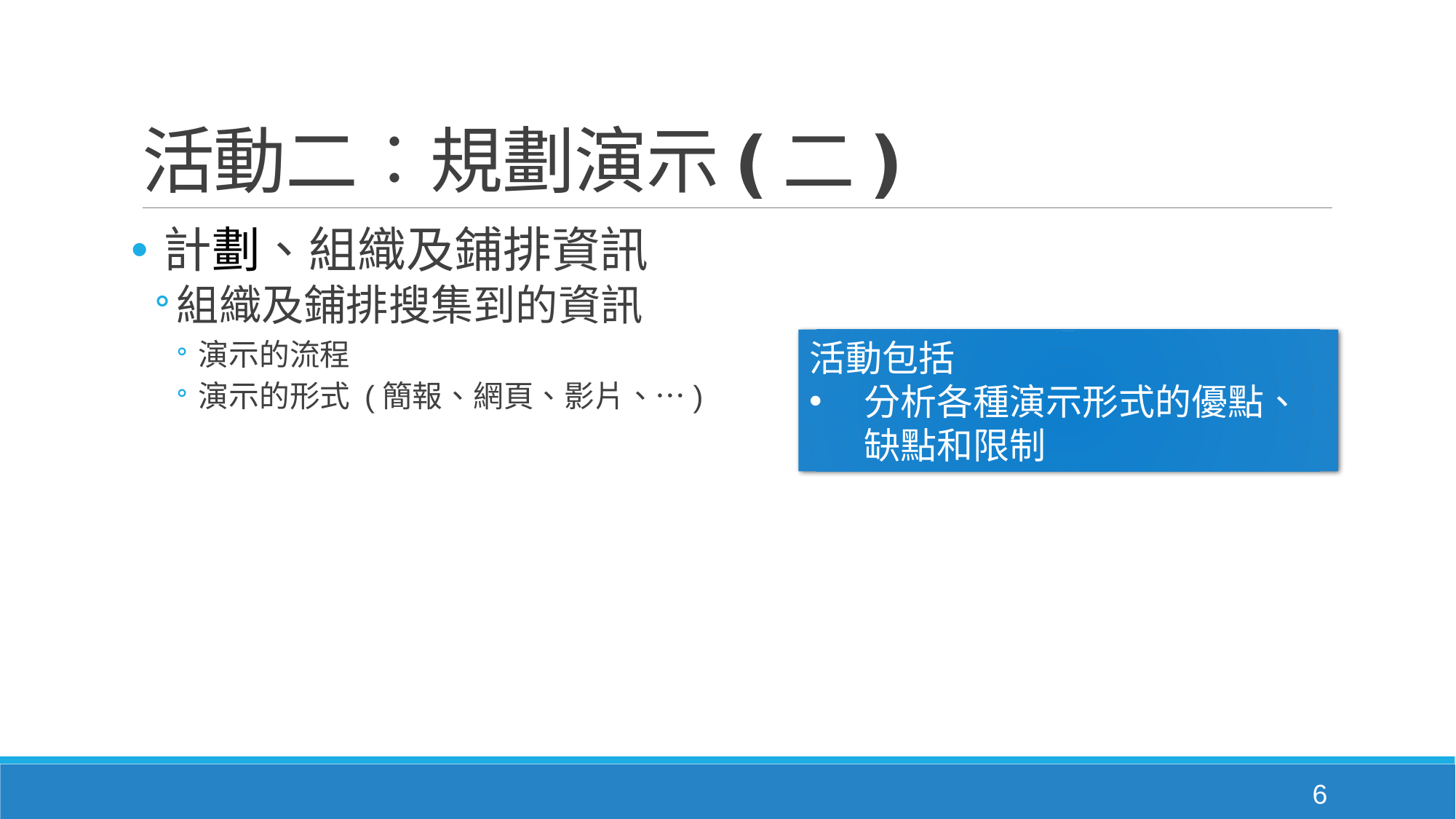

# 活動二︰規劃演示(二)
計劃、組織及鋪排資訊
組織及鋪排搜集到的資訊
演示的流程
演示的形式 (簡報、網頁、影片、…)

活動包括
分析各種演示形式的優點、缺點和限制
6